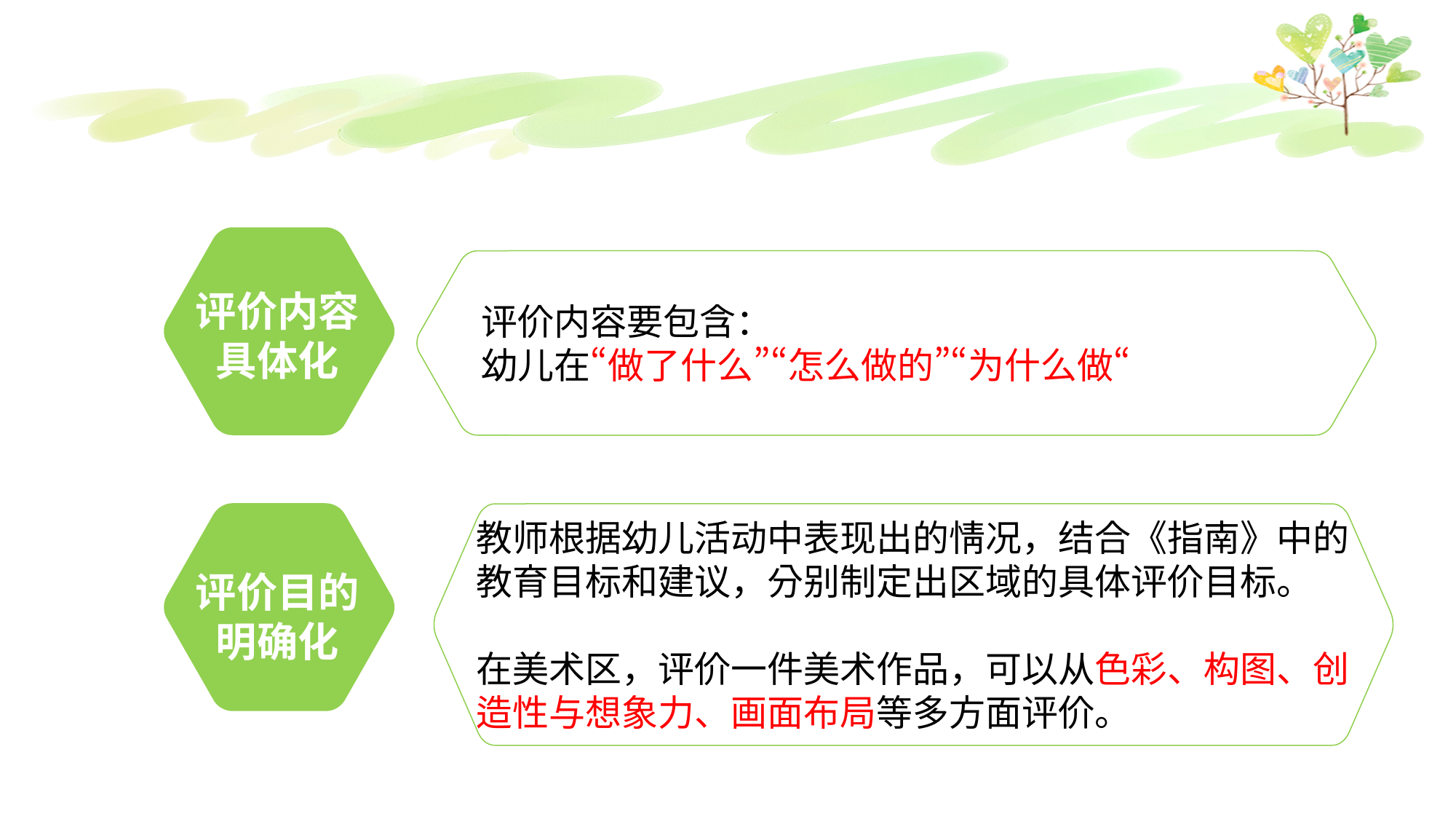

评价内容具体化
评价内容要包含：
幼儿在“做了什么”“怎么做的”“为什么做“

教师根据幼儿活动中表现出的情况，结合《指南》中的教育目标和建议，分别制定出区域的具体评价目标。

在美术区，评价一件美术作品，可以从色彩、构图、创造性与想象力、画面布局等多方面评价。
评价目的明确化